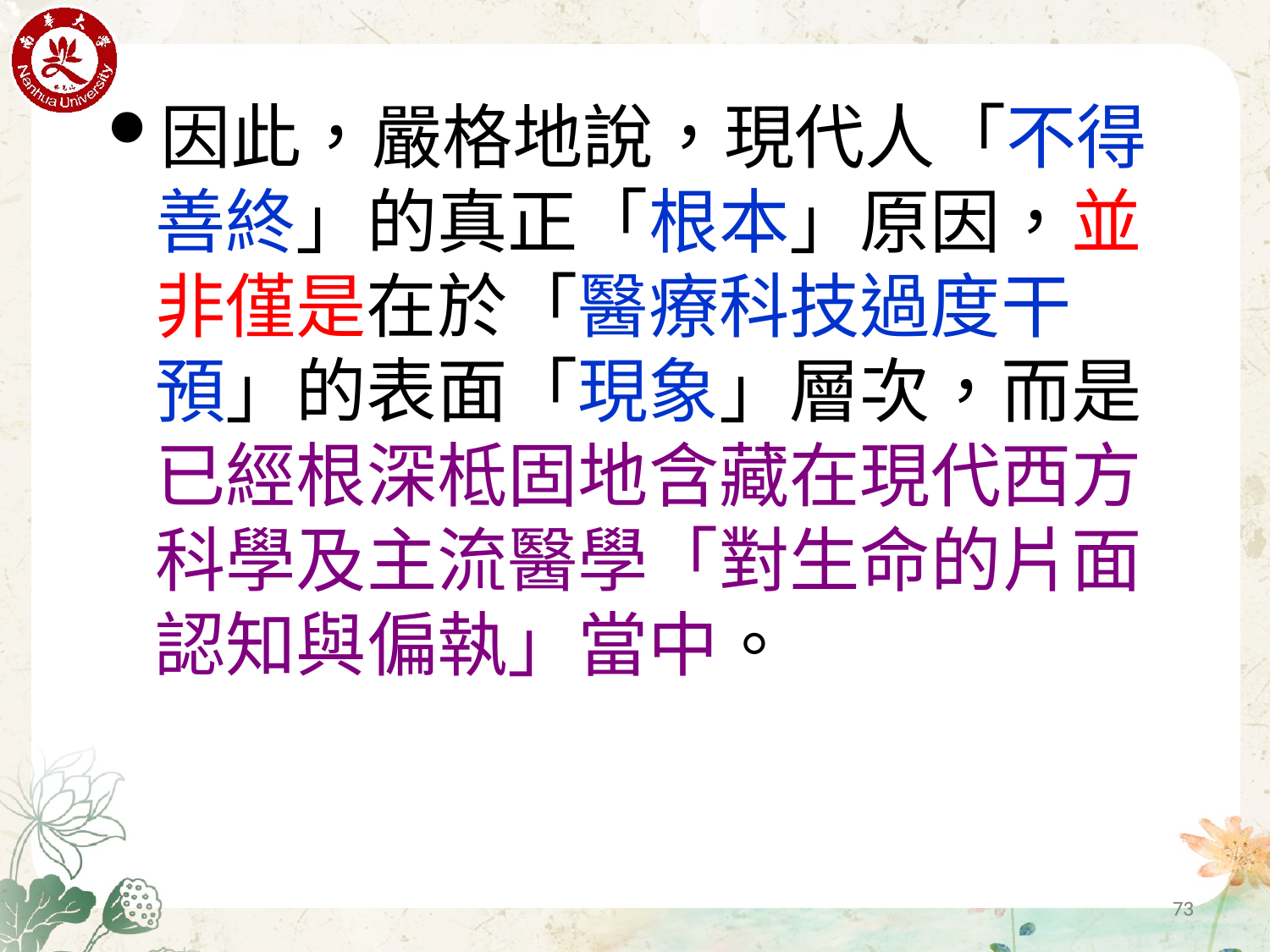

因此，嚴格地說，現代人「不得善終」的真正「根本」原因，並非僅是在於「醫療科技過度干預」的表面「現象」層次，而是已經根深柢固地含藏在現代西方科學及主流醫學「對生命的片面認知與偏執」當中。
73
73